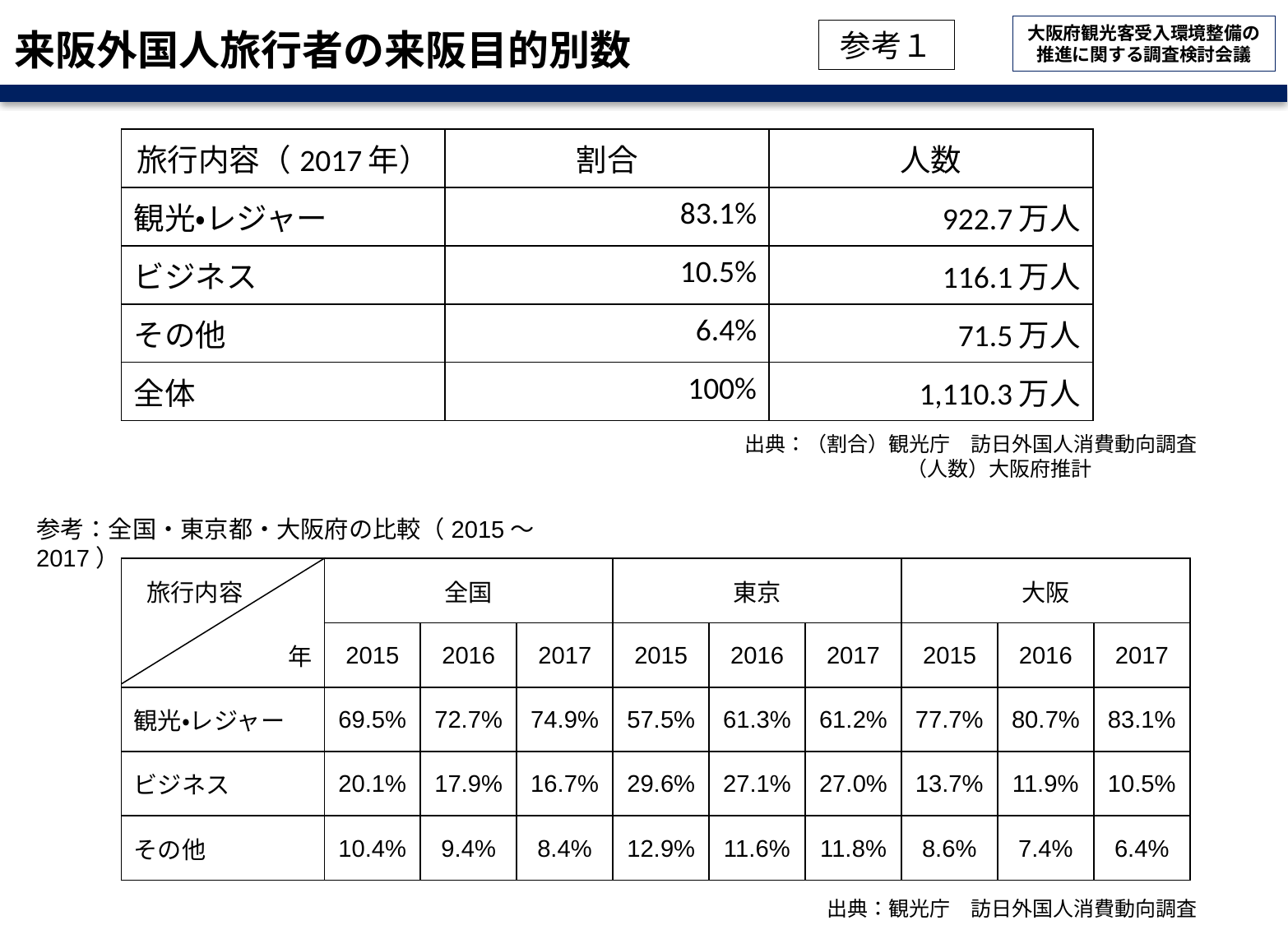

# 来阪外国人旅行者の来阪目的別数
参考１
| 旅行内容（2017年） | 割合 | 人数 |
| --- | --- | --- |
| 観光・レジャー | 83.1% | 922.7万人 |
| ビジネス | 10.5% | 116.1万人 |
| その他 | 6.4% | 71.5万人 |
| 全体 | 100% | 1,110.3万人 |
出典：（割合）観光庁　訪日外国人消費動向調査
　　　　　　　　　　　　　　（人数）大阪府推計
参考：全国・東京都・大阪府の比較（2015～2017）
| 旅行内容 | 全国 |  |  | 東京 |  |  | 大阪 |  |  |
| --- | --- | --- | --- | --- | --- | --- | --- | --- | --- |
| 年 | 2015 | 2016 | 2017 | 2015 | 2016 | 2017 | 2015 | 2016 | 2017 |
| 観光・レジャー | 69.5% | 72.7% | 74.9% | 57.5% | 61.3% | 61.2% | 77.7% | 80.7% | 83.1% |
| ビジネス | 20.1% | 17.9% | 16.7% | 29.6% | 27.1% | 27.0% | 13.7% | 11.9% | 10.5% |
| その他 | 10.4% | 9.4% | 8.4% | 12.9% | 11.6% | 11.8% | 8.6% | 7.4% | 6.4% |
出典：観光庁　訪日外国人消費動向調査